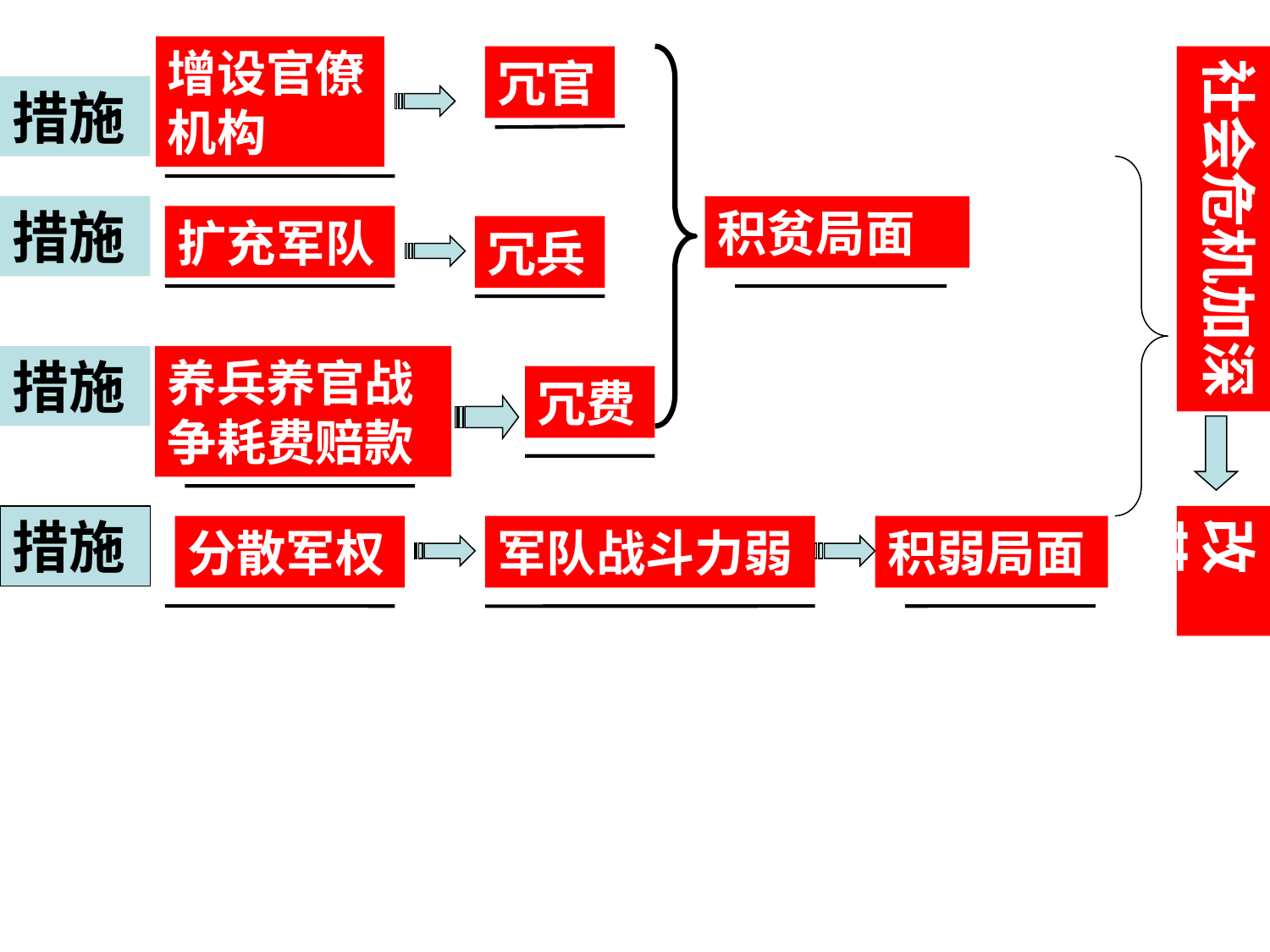

增设官僚机构
冗官

社会危机加深
措施

措施
积贫局面
扩充军队
冗兵

措施
养兵养官战争耗费赔款
冗费

措施
改革
分散军权
军队战斗力弱
积弱局面